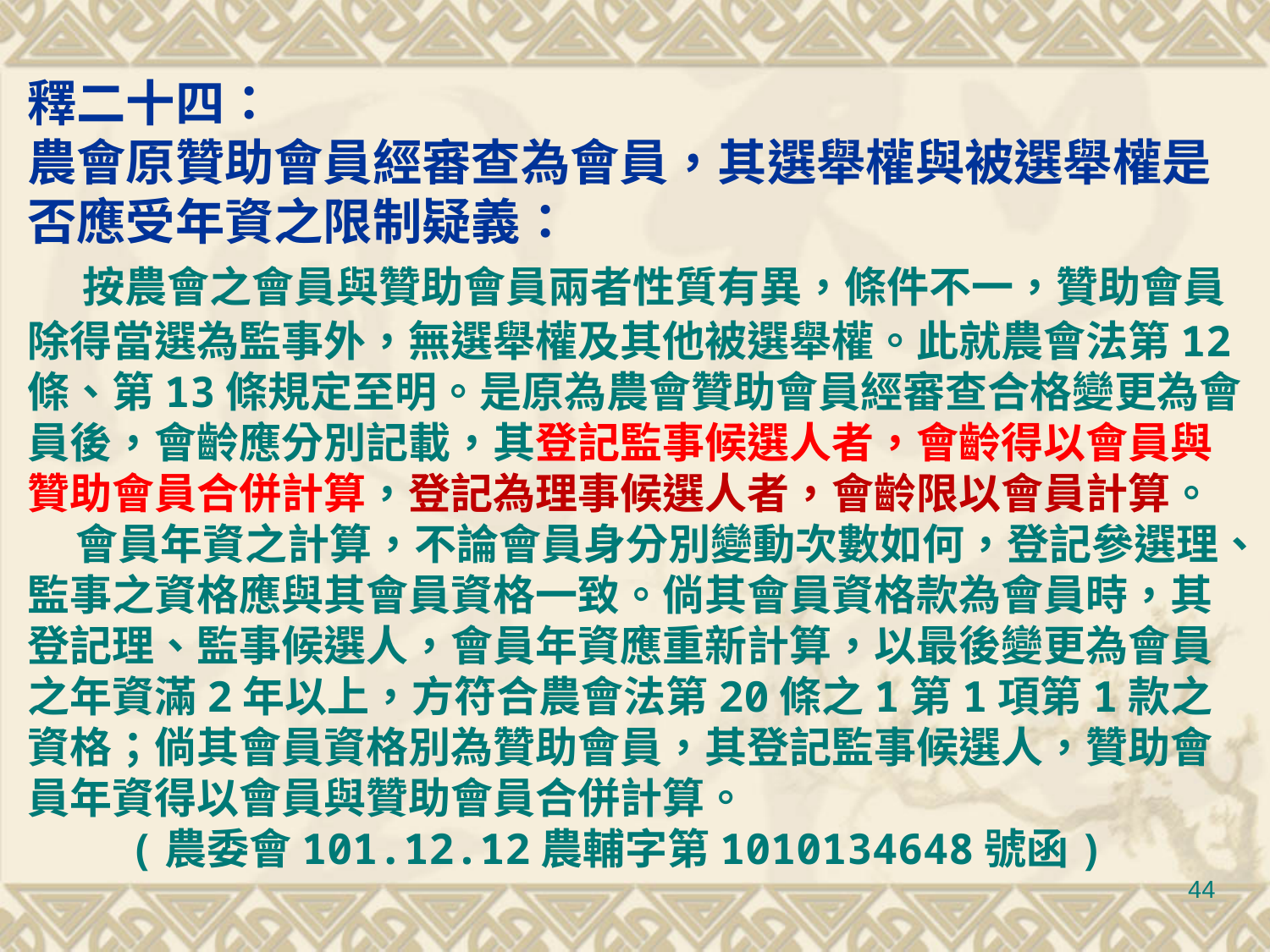

釋二十四：
農會原贊助會員經審查為會員，其選舉權與被選舉權是否應受年資之限制疑義：
   按農會之會員與贊助會員兩者性質有異，條件不一，贊助會員除得當選為監事外，無選舉權及其他被選舉權。此就農會法第12條、第13條規定至明。是原為農會贊助會員經審查合格變更為會員後，會齡應分別記載，其登記監事候選人者，會齡得以會員與贊助會員合併計算，登記為理事候選人者，會齡限以會員計算。
    會員年資之計算，不論會員身分別變動次數如何，登記參選理、監事之資格應與其會員資格一致。倘其會員資格款為會員時，其登記理、監事候選人，會員年資應重新計算，以最後變更為會員之年資滿2年以上，方符合農會法第20條之1第1項第1款之資格；倘其會員資格別為贊助會員，其登記監事候選人，贊助會員年資得以會員與贊助會員合併計算。
    (農委會101.12.12農輔字第1010134648號函)
44